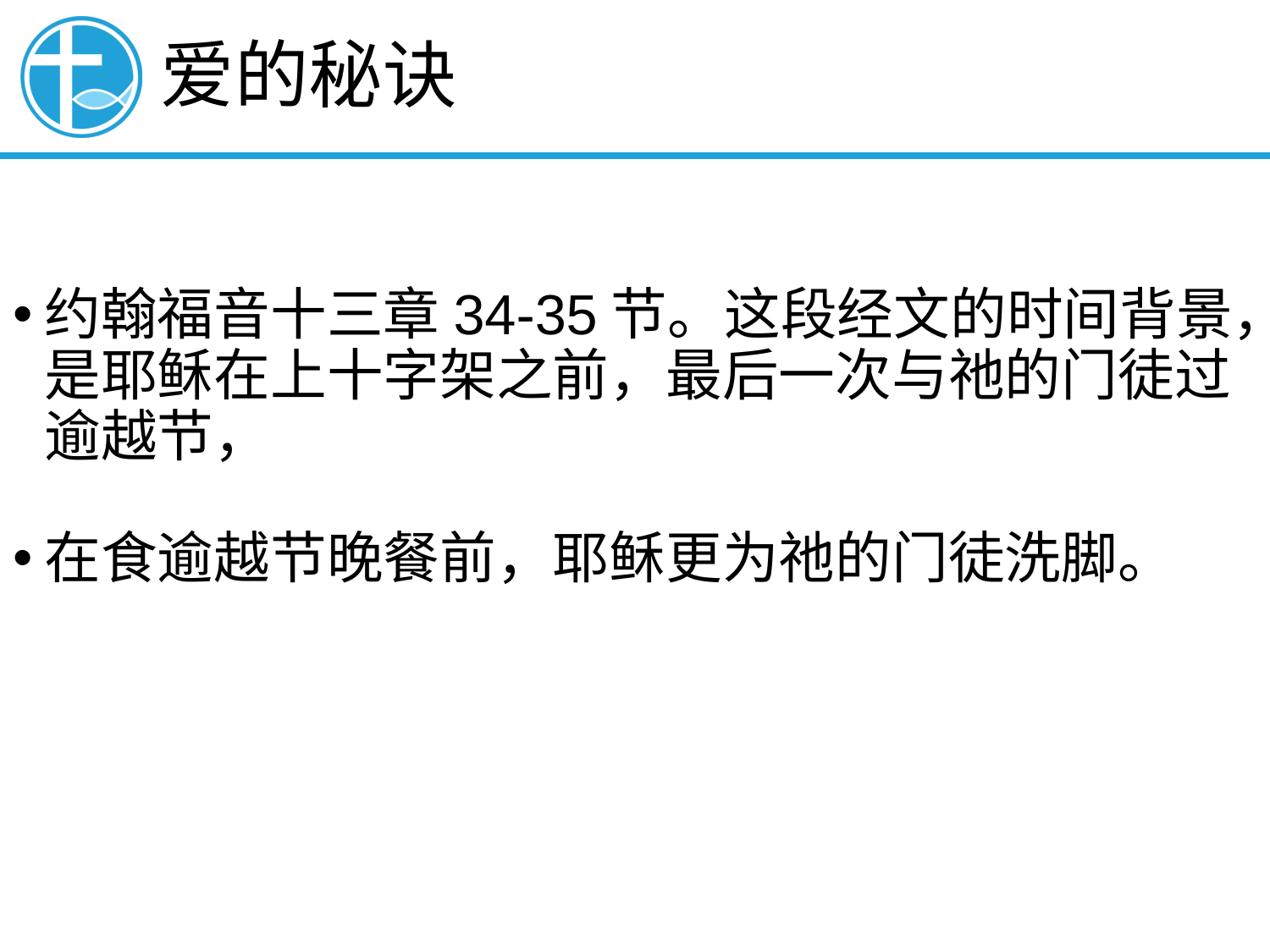

# 爱的秘诀
约翰福音十三章34-35节。这段经文的时间背景，是耶稣在上十字架之前，最后一次与祂的门徒过逾越节，

在食逾越节晚餐前，耶稣更为祂的门徒洗脚。